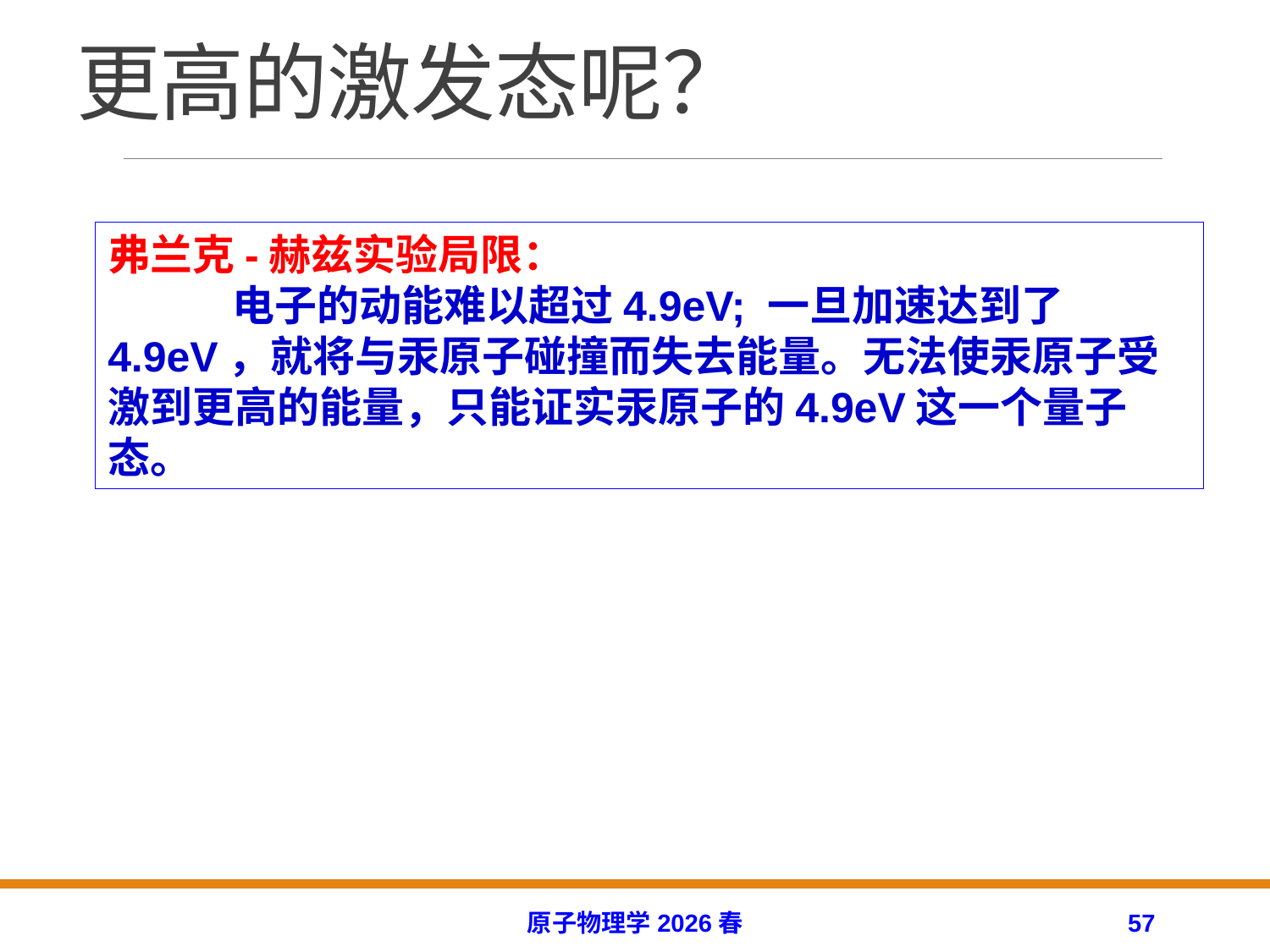

# 更高的激发态呢？
弗兰克-赫兹实验局限：
            电子的动能难以超过4.9eV; 一旦加速达到了4.9eV，就将与汞原子碰撞而失去能量。无法使汞原子受激到更高的能量，只能证实汞原子的4.9eV这一个量子态。
原子物理学2026春
57